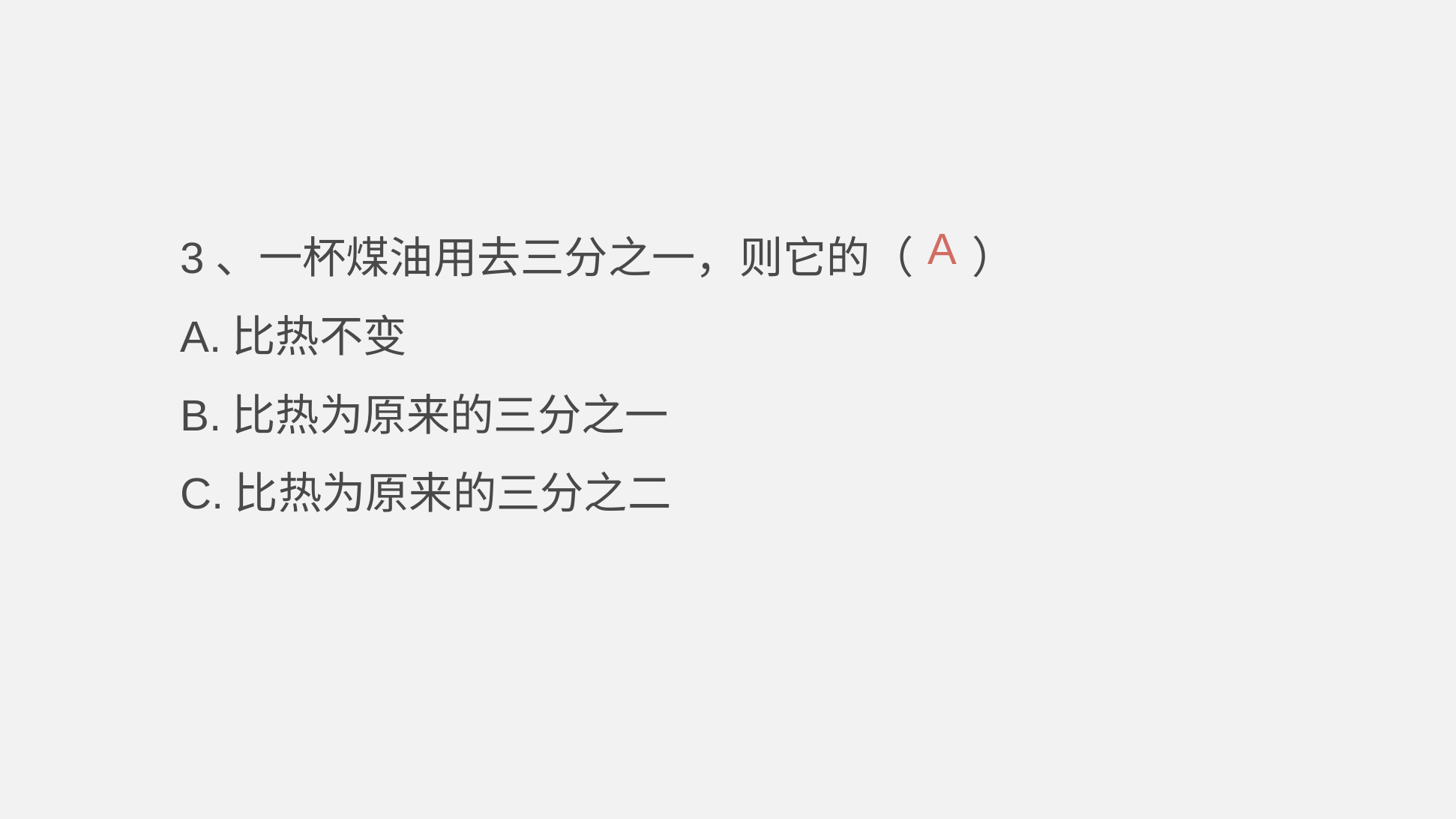

3、一杯煤油用去三分之一，则它的（      ）
A.比热不变
B.比热为原来的三分之一
C.比热为原来的三分之二
A